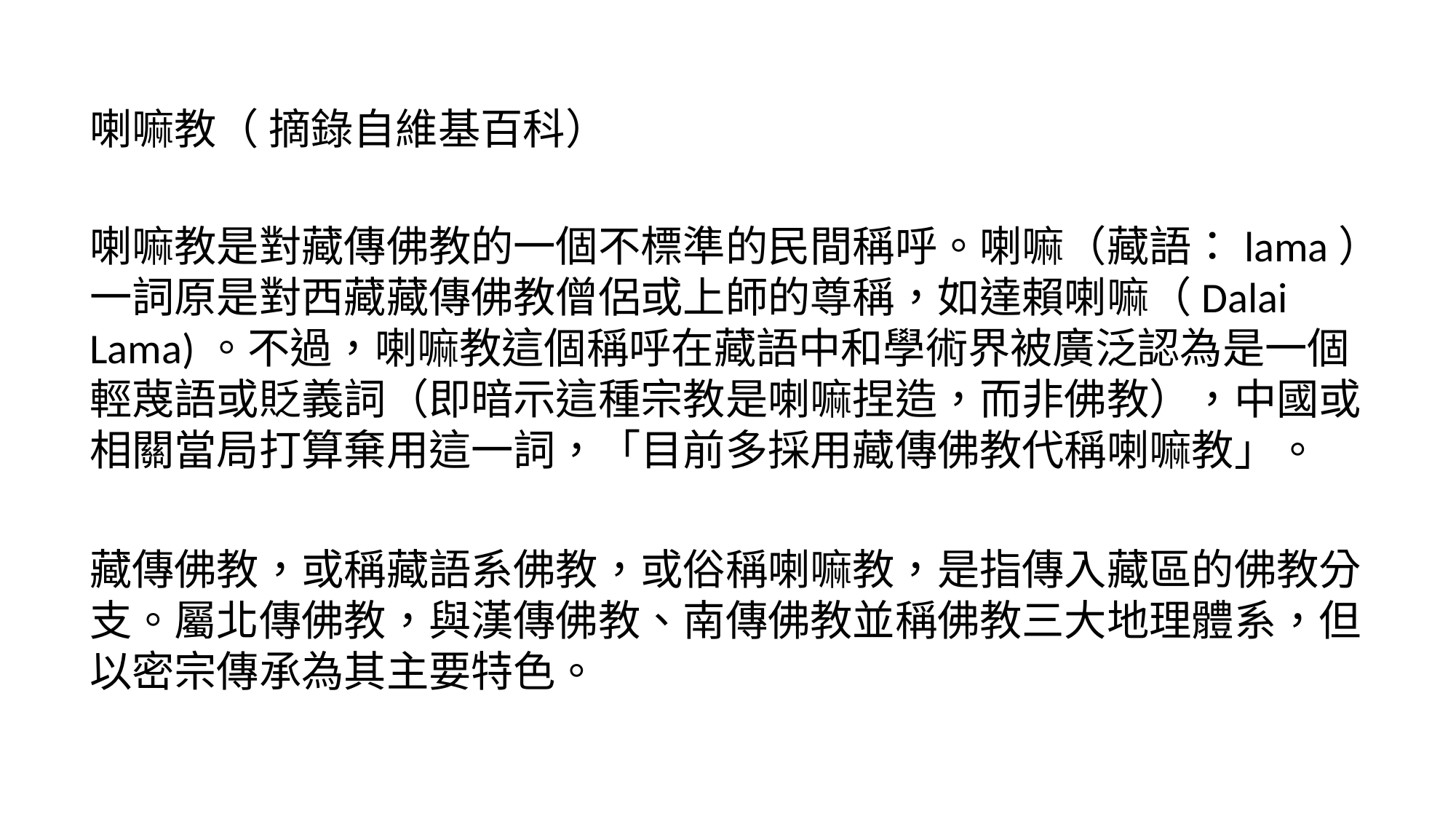

喇嘛教（ 摘錄自維基百科）
喇嘛教是對藏傳佛教的一個不標準的民間稱呼。喇嘛（藏語：lama）一詞原是對西藏藏傳佛教僧侶或上師的尊稱，如達賴喇嘛（Dalai Lama)。不過，喇嘛教這個稱呼在藏語中和學術界被廣泛認為是一個輕蔑語或貶義詞（即暗示這種宗教是喇嘛捏造，而非佛教），中國或相關當局打算棄用這一詞，「目前多採用藏傳佛教代稱喇嘛教」。
藏傳佛教，或稱藏語系佛教，或俗稱喇嘛教，是指傳入藏區的佛教分支。屬北傳佛教，與漢傳佛教、南傳佛教並稱佛教三大地理體系，但以密宗傳承為其主要特色。